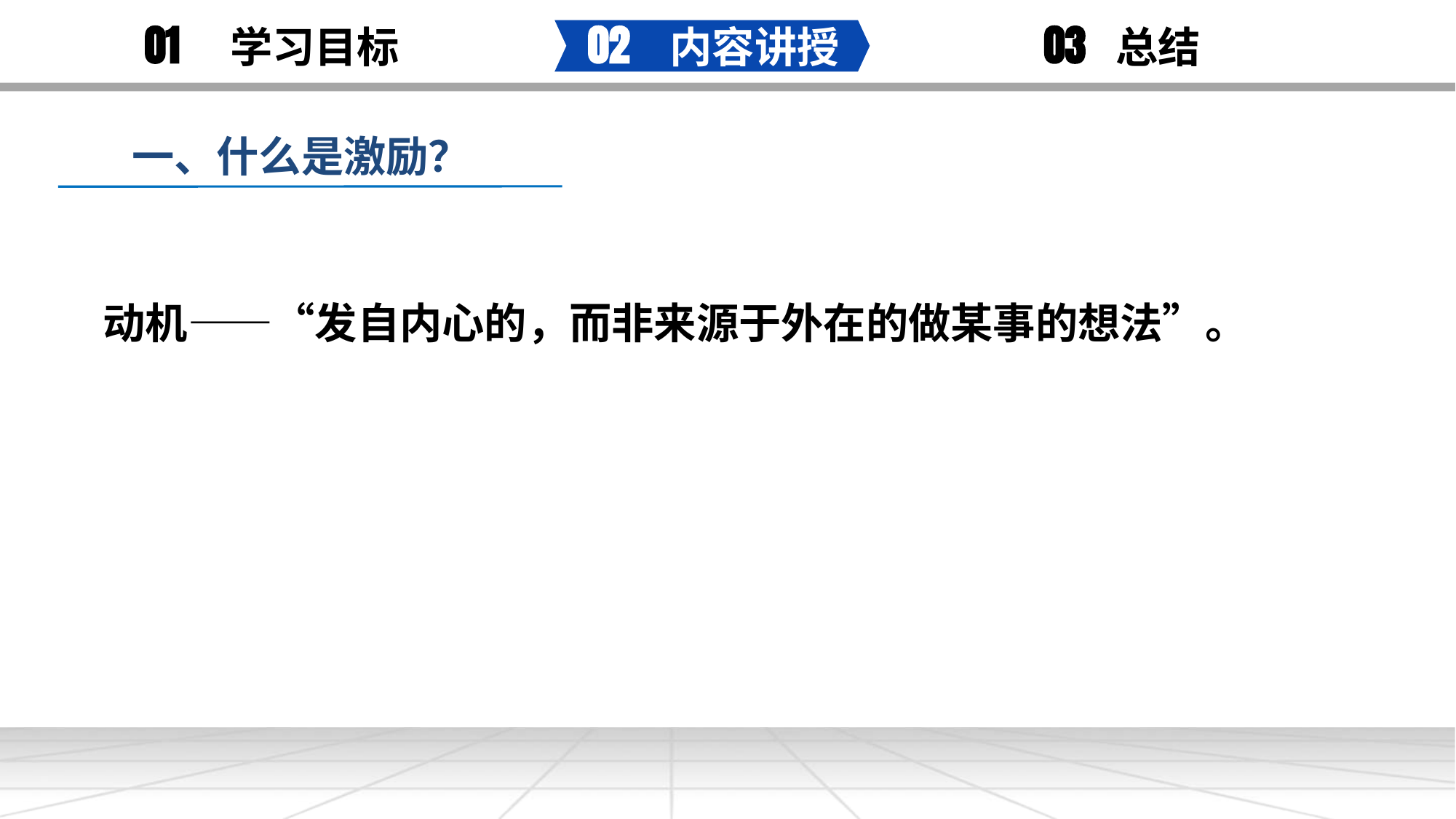

02   内容讲授
03  总结
01    学习目标

一、什么是激励？
 动机——“发自内心的，而非来源于外在的做某事的想法”。